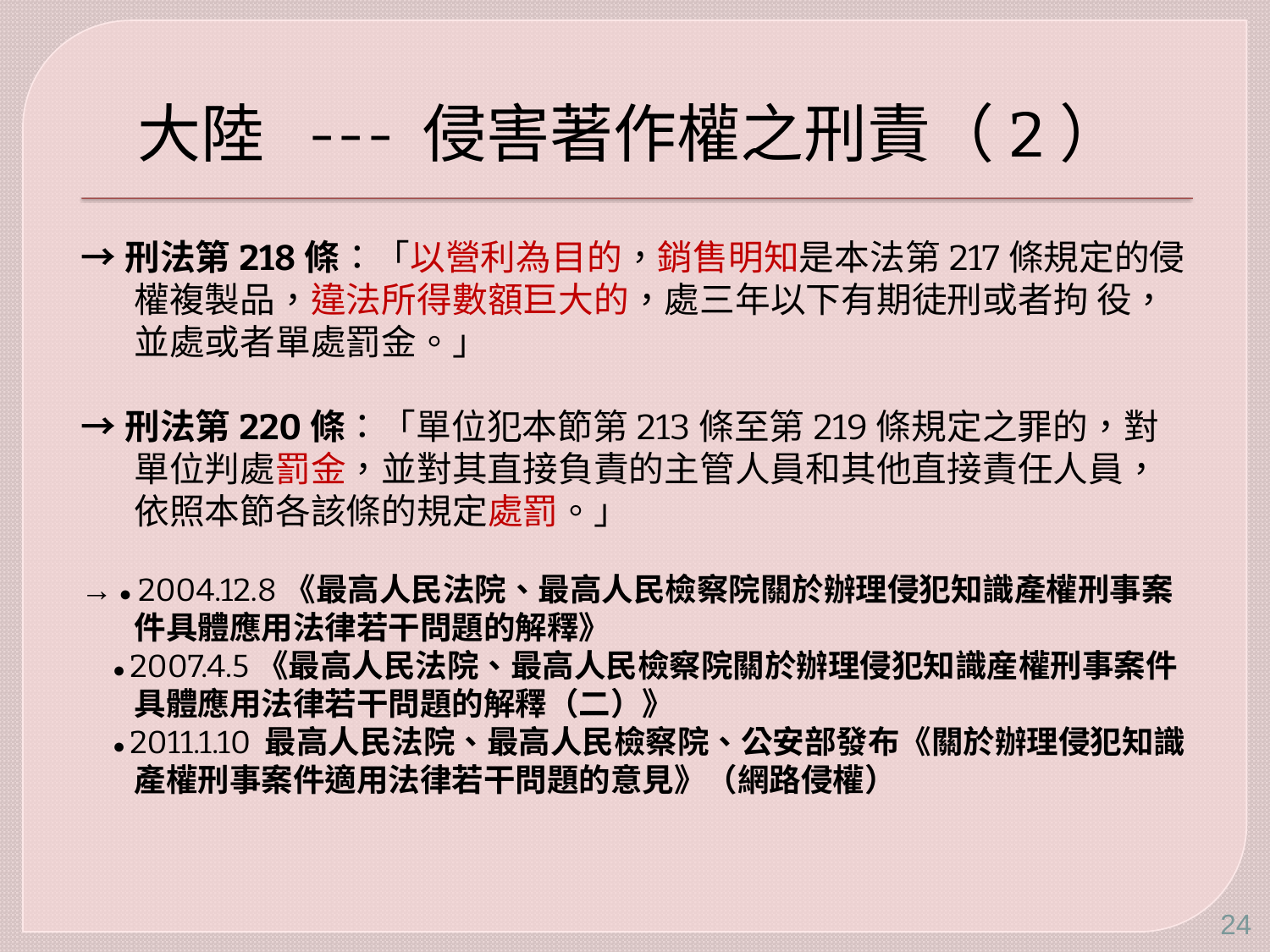

# 大陸  --- 侵害著作權之刑責（2）
→刑法第218條：「以營利為目的，銷售明知是本法第217條規定的侵權複製品，違法所得數額巨大的，處三年以下有期徒刑或者拘 役，並處或者單處罰金。」

→刑法第220條：「單位犯本節第213條至第219條規定之罪的，對單位判處罰金，並對其直接負責的主管人員和其他直接責任人員，依照本節各該條的規定處罰。」

→ ● 2004.12.8《最高人民法院、最高人民檢察院關於辦理侵犯知識產權刑事案件具體應用法律若干問題的解釋》
     ● 2007.4.5《最高人民法院、最高人民檢察院關於辦理侵犯知識産權刑事案件具體應用法律若干問題的解釋（二）》
     ● 2011.1.10 最高人民法院、最高人民檢察院、公安部發布《關於辦理侵犯知識產權刑事案件適用法律若干問題的意見》（網路侵權）

24